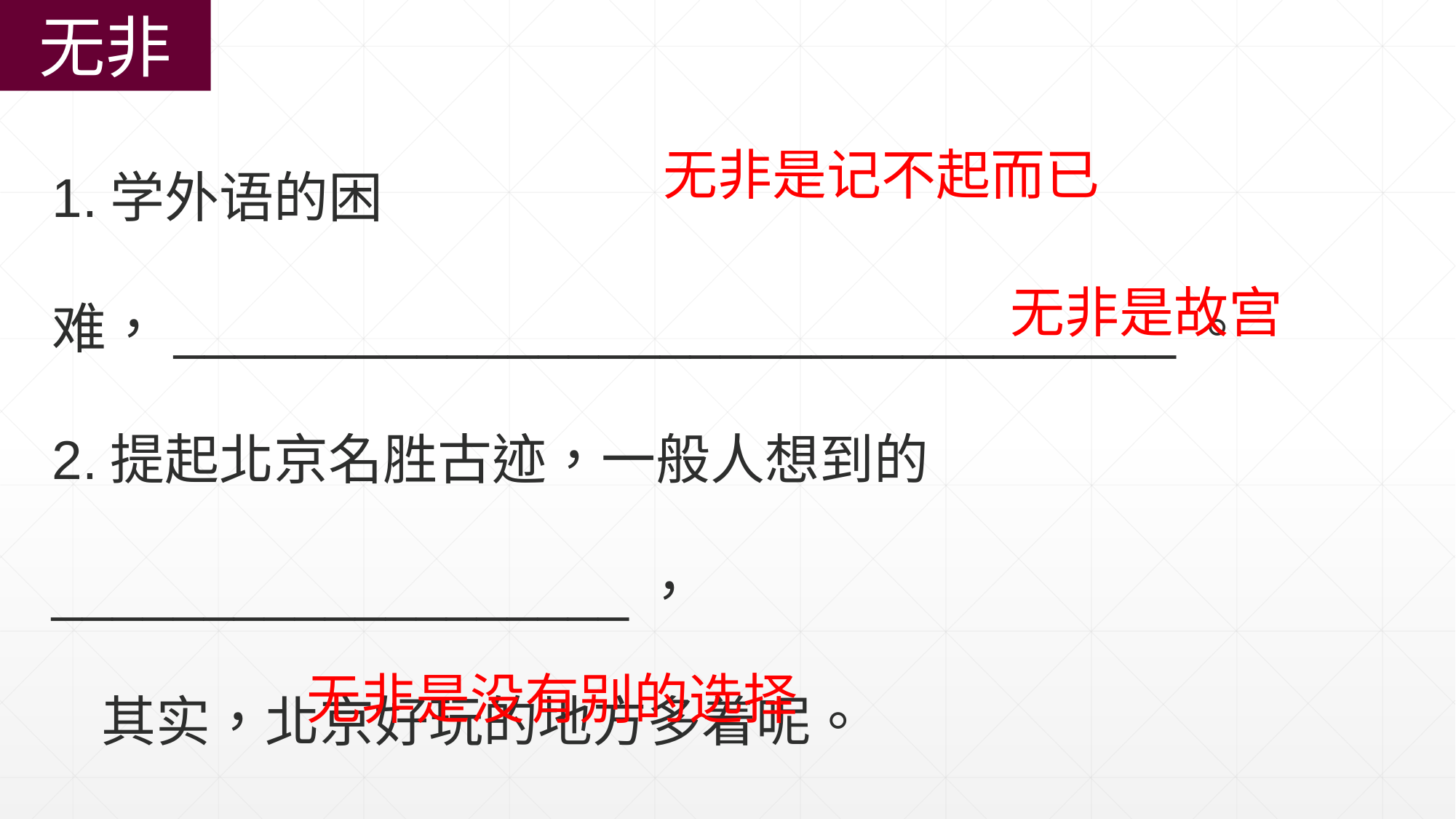

无非
1.学外语的困难，_________________________________。
2.提起北京名胜古迹，一般人想到的___________________，
   其实，北京好玩的地方多着呢。
3.刚到中国的那段时间，由于语言不通，他每天吃中国
   菜_________________________________。
无非是记不起而已
无非是故宫
无非是没有别的选择